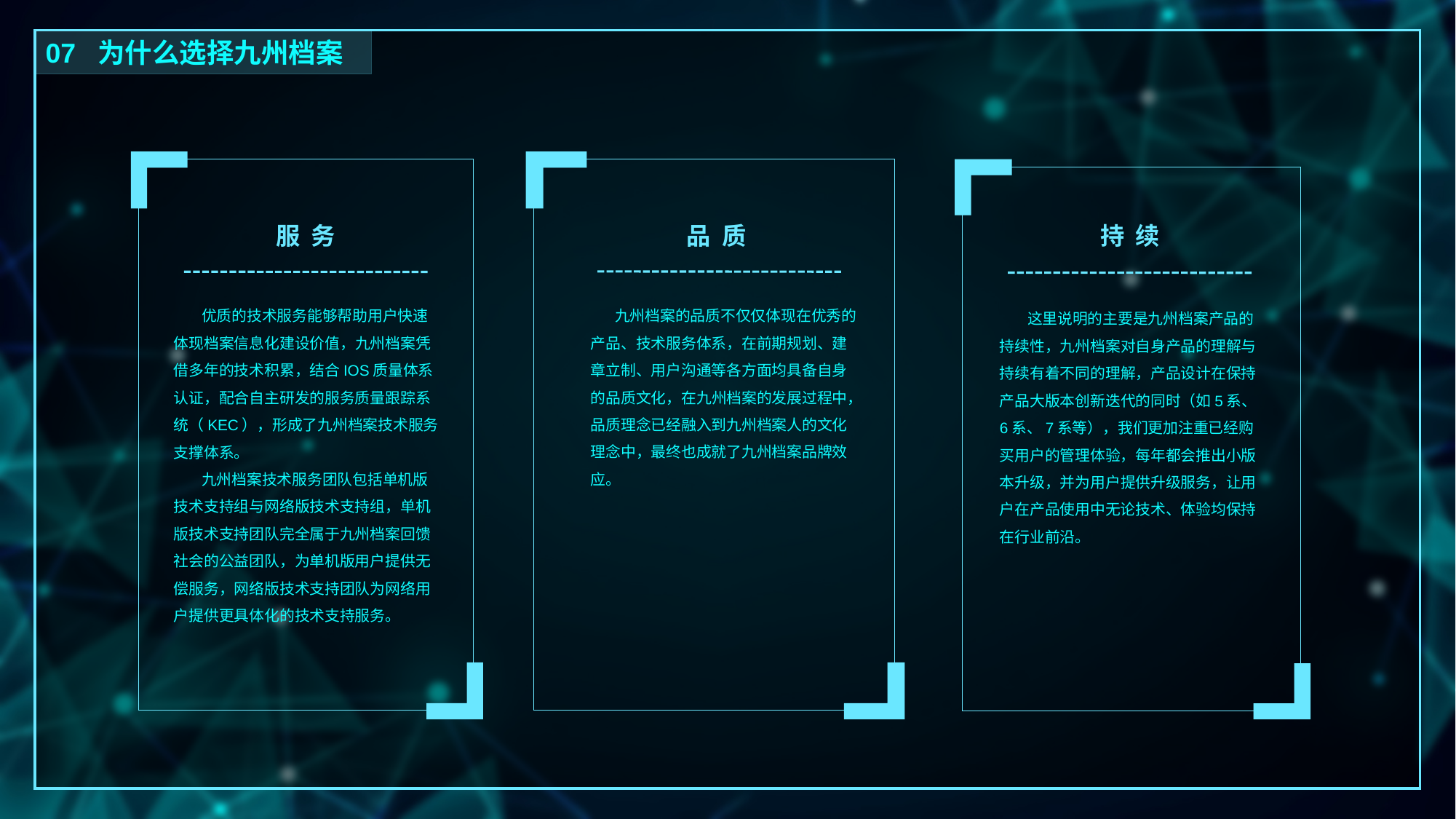

07  为什么选择九州档案

服  务
持  续
品  质
      九州档案的品质不仅仅体现在优秀的产品、技术服务体系，在前期规划、建章立制、用户沟通等各方面均具备自身的品质文化，在九州档案的发展过程中，品质理念已经融入到九州档案人的文化理念中，最终也成就了九州档案品牌效应。
       优质的技术服务能够帮助用户快速体现档案信息化建设价值，九州档案凭借多年的技术积累，结合IOS质量体系认证，配合自主研发的服务质量跟踪系统（KEC），形成了九州档案技术服务支撑体系。
       九州档案技术服务团队包括单机版技术支持组与网络版技术支持组，单机版技术支持团队完全属于九州档案回馈社会的公益团队，为单机版用户提供无偿服务，网络版技术支持团队为网络用户提供更具体化的技术支持服务。
       这里说明的主要是九州档案产品的持续性，九州档案对自身产品的理解与持续有着不同的理解，产品设计在保持产品大版本创新迭代的同时（如5系、6系、7系等），我们更加注重已经购买用户的管理体验，每年都会推出小版本升级，并为用户提供升级服务，让用户在产品使用中无论技术、体验均保持在行业前沿。